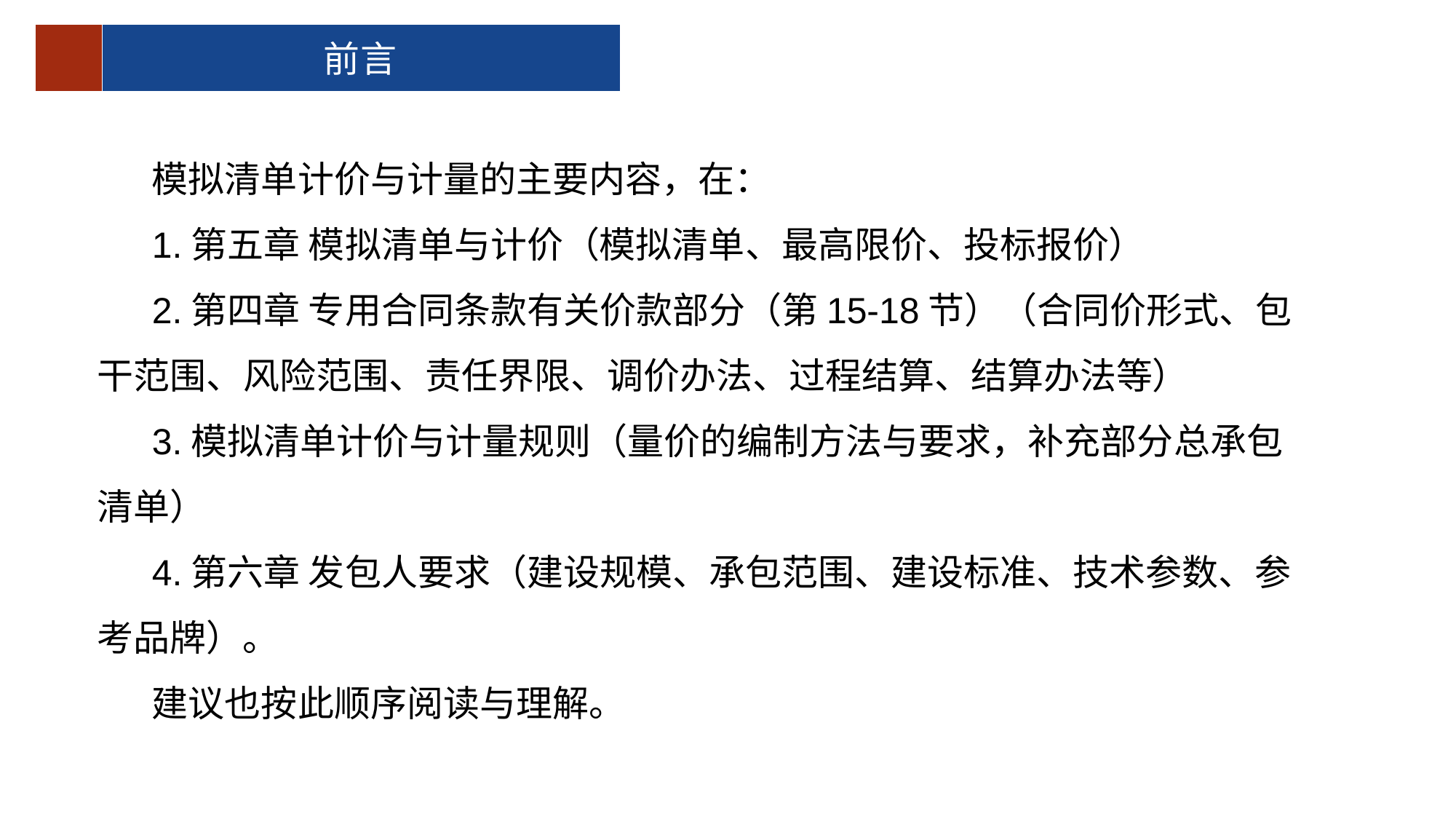

前言
模拟清单计价与计量的主要内容，在：
1.第五章 模拟清单与计价（模拟清单、最高限价、投标报价）
2.第四章 专用合同条款有关价款部分（第15-18节）（合同价形式、包干范围、风险范围、责任界限、调价办法、过程结算、结算办法等）
3.模拟清单计价与计量规则（量价的编制方法与要求，补充部分总承包清单）
4.第六章 发包人要求（建设规模、承包范围、建设标准、技术参数、参考品牌）。
建议也按此顺序阅读与理解。